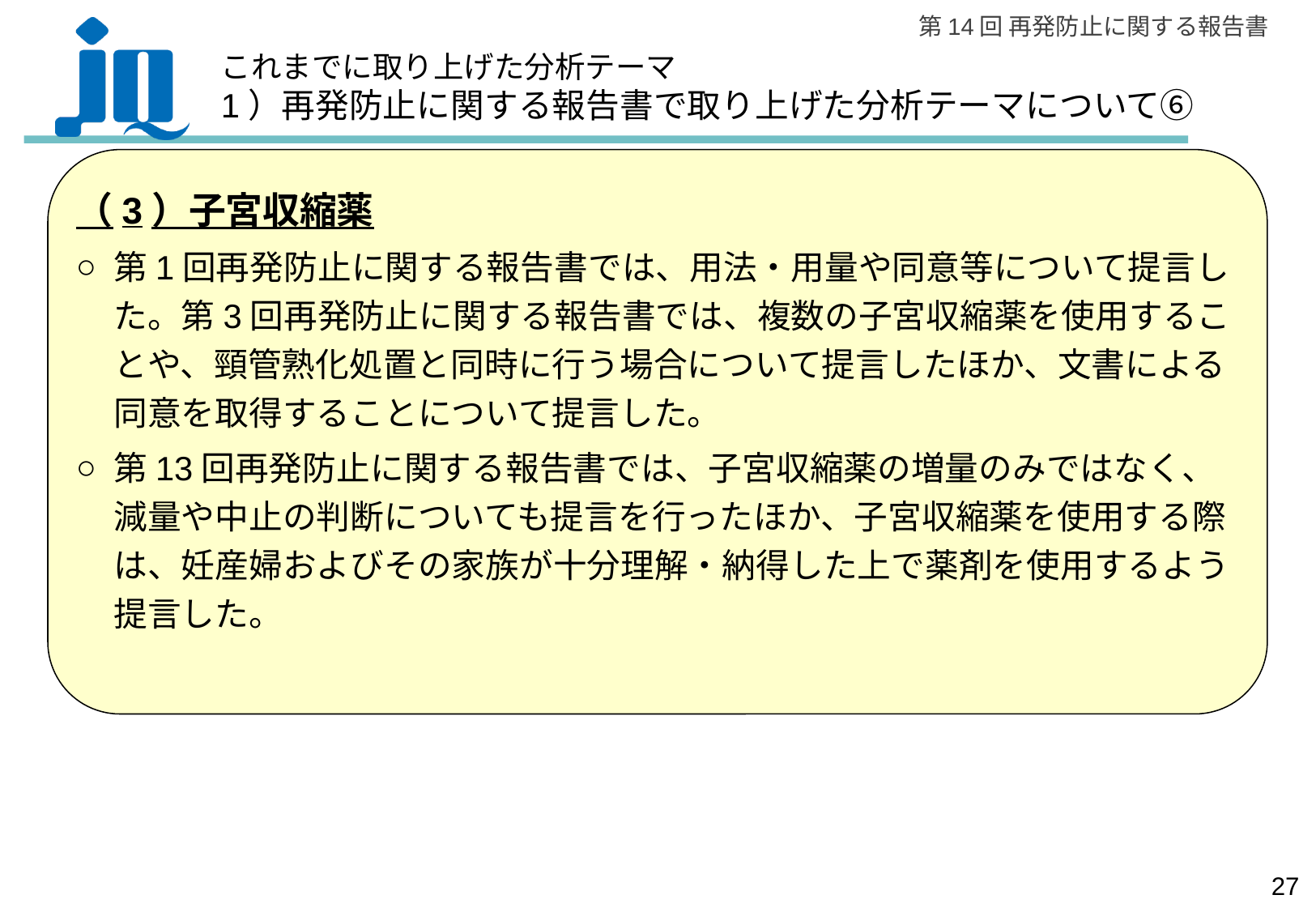

これまでに取り上げた分析テーマ
1）再発防止に関する報告書で取り上げた分析テーマについて⑥
（3）子宮収縮薬
第1回再発防止に関する報告書では、用法・用量や同意等について提言した。第3回再発防止に関する報告書では、複数の子宮収縮薬を使用することや、頸管熟化処置と同時に行う場合について提言したほか、文書による同意を取得することについて提言した。
第13回再発防止に関する報告書では、子宮収縮薬の増量のみではなく、減量や中止の判断についても提言を行ったほか、子宮収縮薬を使用する際は、妊産婦およびその家族が十分理解・納得した上で薬剤を使用するよう提言した。
27